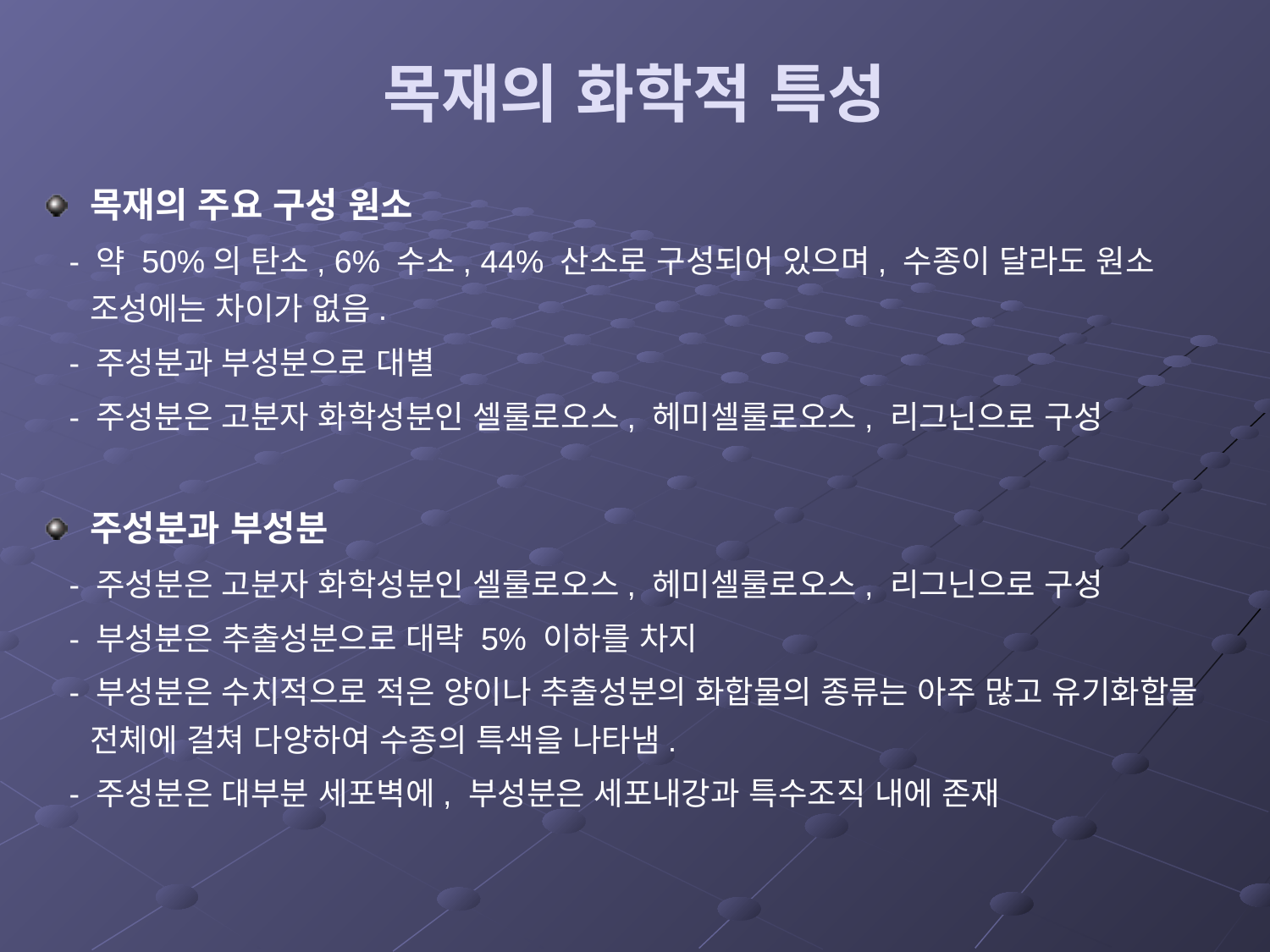

# 목재의 화학적 특성
목재의 주요 구성 원소
   - 약 50%의 탄소, 6% 수소, 44% 산소로 구성되어 있으며, 수종이 달라도 원소 조성에는 차이가 없음.
   - 주성분과 부성분으로 대별
   - 주성분은 고분자 화학성분인 셀룰로오스, 헤미셀룰로오스, 리그닌으로 구성

주성분과 부성분
   - 주성분은 고분자 화학성분인 셀룰로오스, 헤미셀룰로오스, 리그닌으로 구성
   - 부성분은 추출성분으로 대략 5% 이하를 차지
   - 부성분은 수치적으로 적은 양이나 추출성분의 화합물의 종류는 아주 많고 유기화합물 전체에 걸쳐 다양하여 수종의 특색을 나타냄.
   - 주성분은 대부분 세포벽에, 부성분은 세포내강과 특수조직 내에 존재